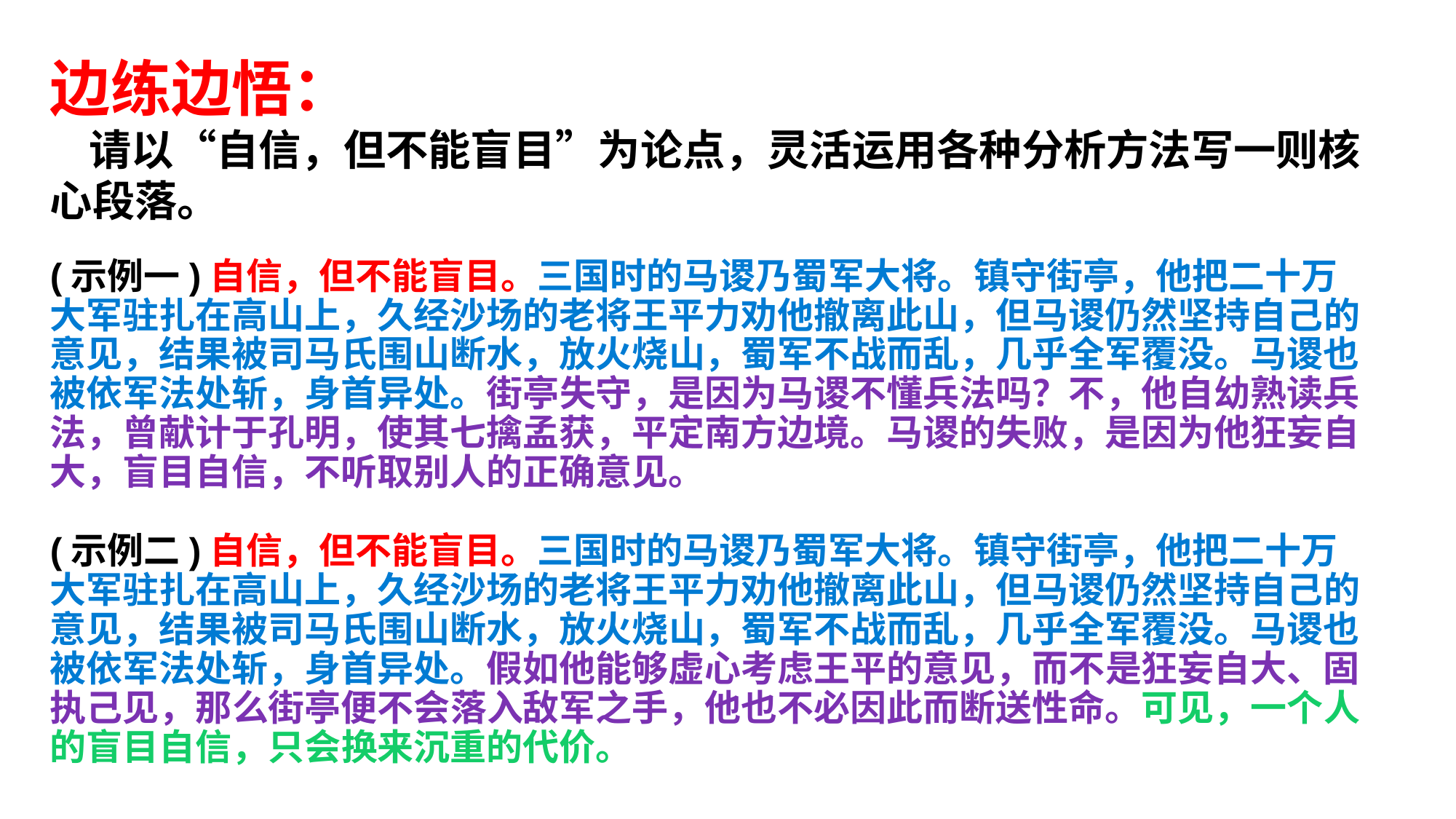

边练边悟：
   请以“自信，但不能盲目”为论点，灵活运用各种分析方法写一则核心段落。

(示例一)自信，但不能盲目。三国时的马谡乃蜀军大将。镇守街亭，他把二十万大军驻扎在高山上，久经沙场的老将王平力劝他撤离此山，但马谡仍然坚持自己的意见，结果被司马氏围山断水，放火烧山，蜀军不战而乱，几乎全军覆没。马谡也被依军法处斩，身首异处。街亭失守，是因为马谡不懂兵法吗？不，他自幼熟读兵法，曾献计于孔明，使其七擒孟获，平定南方边境。马谡的失败，是因为他狂妄自大，盲目自信，不听取别人的正确意见。

(示例二)自信，但不能盲目。三国时的马谡乃蜀军大将。镇守街亭，他把二十万大军驻扎在高山上，久经沙场的老将王平力劝他撤离此山，但马谡仍然坚持自己的意见，结果被司马氏围山断水，放火烧山，蜀军不战而乱，几乎全军覆没。马谡也被依军法处斩，身首异处。假如他能够虚心考虑王平的意见，而不是狂妄自大、固执己见，那么街亭便不会落入敌军之手，他也不必因此而断送性命。可见，一个人的盲目自信，只会换来沉重的代价。